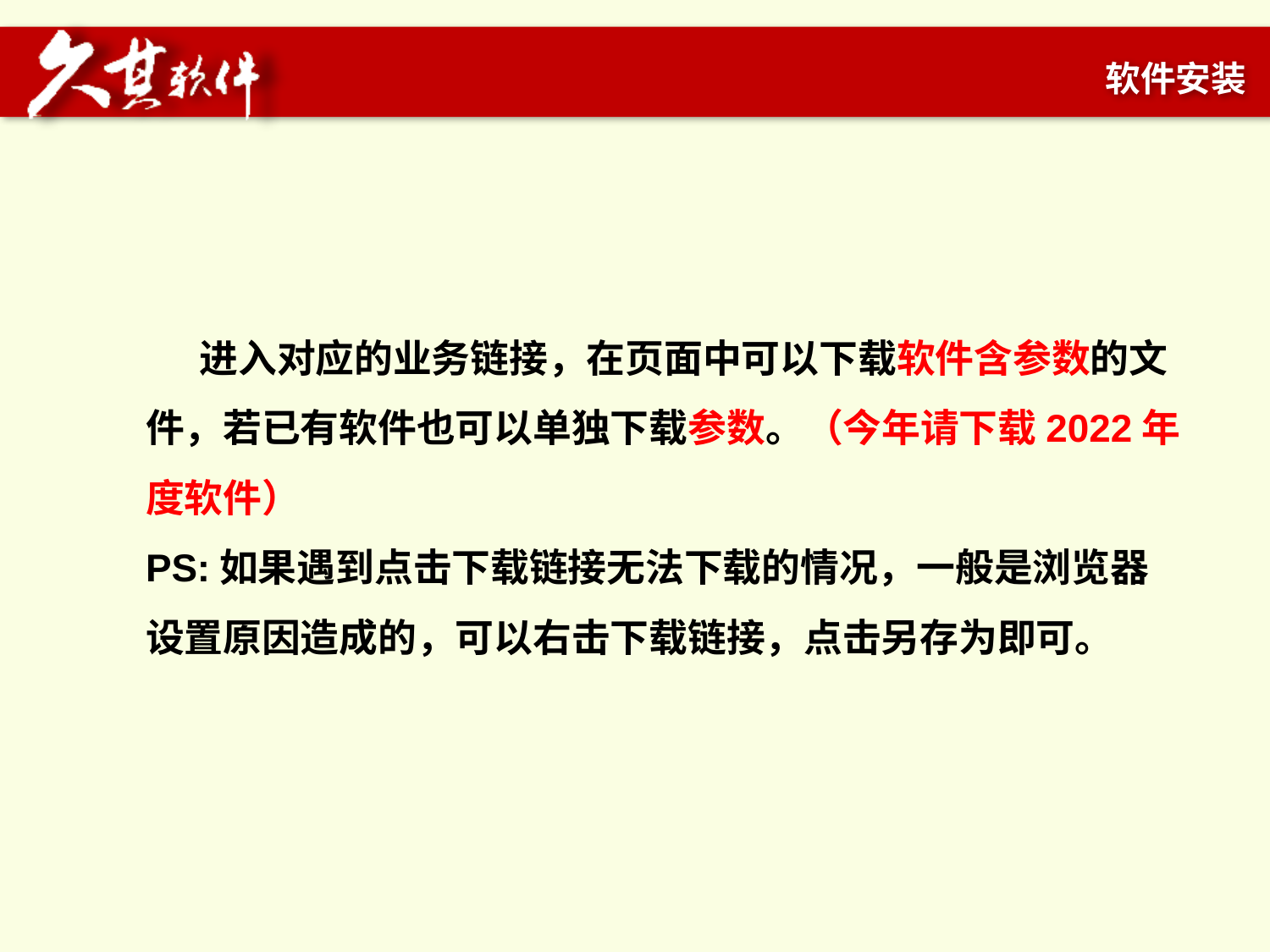

# 软件安装
     进入对应的业务链接，在页面中可以下载软件含参数的文件，若已有软件也可以单独下载参数。（今年请下载2022年度软件）
PS:如果遇到点击下载链接无法下载的情况，一般是浏览器设置原因造成的，可以右击下载链接，点击另存为即可。
5